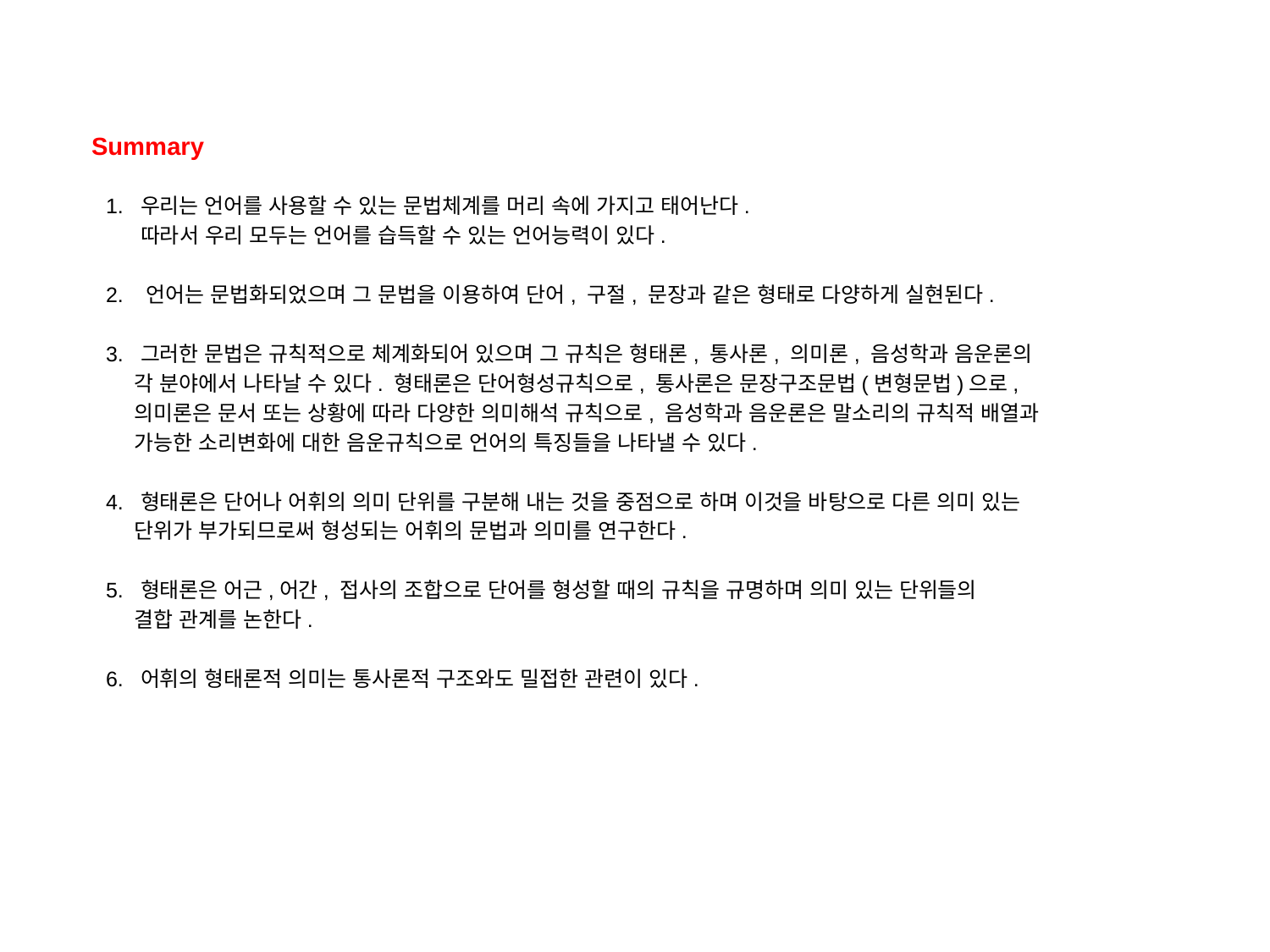

# Summary
     1.  우리는 언어를 사용할 수 있는 문법체계를 머리 속에 가지고 태어난다.
          따라서 우리 모두는 언어를 습득할 수 있는 언어능력이 있다.

     2.   언어는 문법화되었으며 그 문법을 이용하여 단어, 구절, 문장과 같은 형태로 다양하게 실현된다.

     3.  그러한 문법은 규칙적으로 체계화되어 있으며 그 규칙은 형태론, 통사론, 의미론, 음성학과 음운론의
         각 분야에서 나타날 수 있다. 형태론은 단어형성규칙으로, 통사론은 문장구조문법(변형문법)으로,
         의미론은 문서 또는 상황에 따라 다양한 의미해석 규칙으로, 음성학과 음운론은 말소리의 규칙적 배열과
         가능한 소리변화에 대한 음운규칙으로 언어의 특징들을 나타낼 수 있다.

     4.  형태론은 단어나 어휘의 의미 단위를 구분해 내는 것을 중점으로 하며 이것을 바탕으로 다른 의미 있는
         단위가 부가되므로써 형성되는 어휘의 문법과 의미를 연구한다.

     5.  형태론은 어근,어간, 접사의 조합으로 단어를 형성할 때의 규칙을 규명하며 의미 있는 단위들의
         결합 관계를 논한다.

     6.  어휘의 형태론적 의미는 통사론적 구조와도 밀접한 관련이 있다.